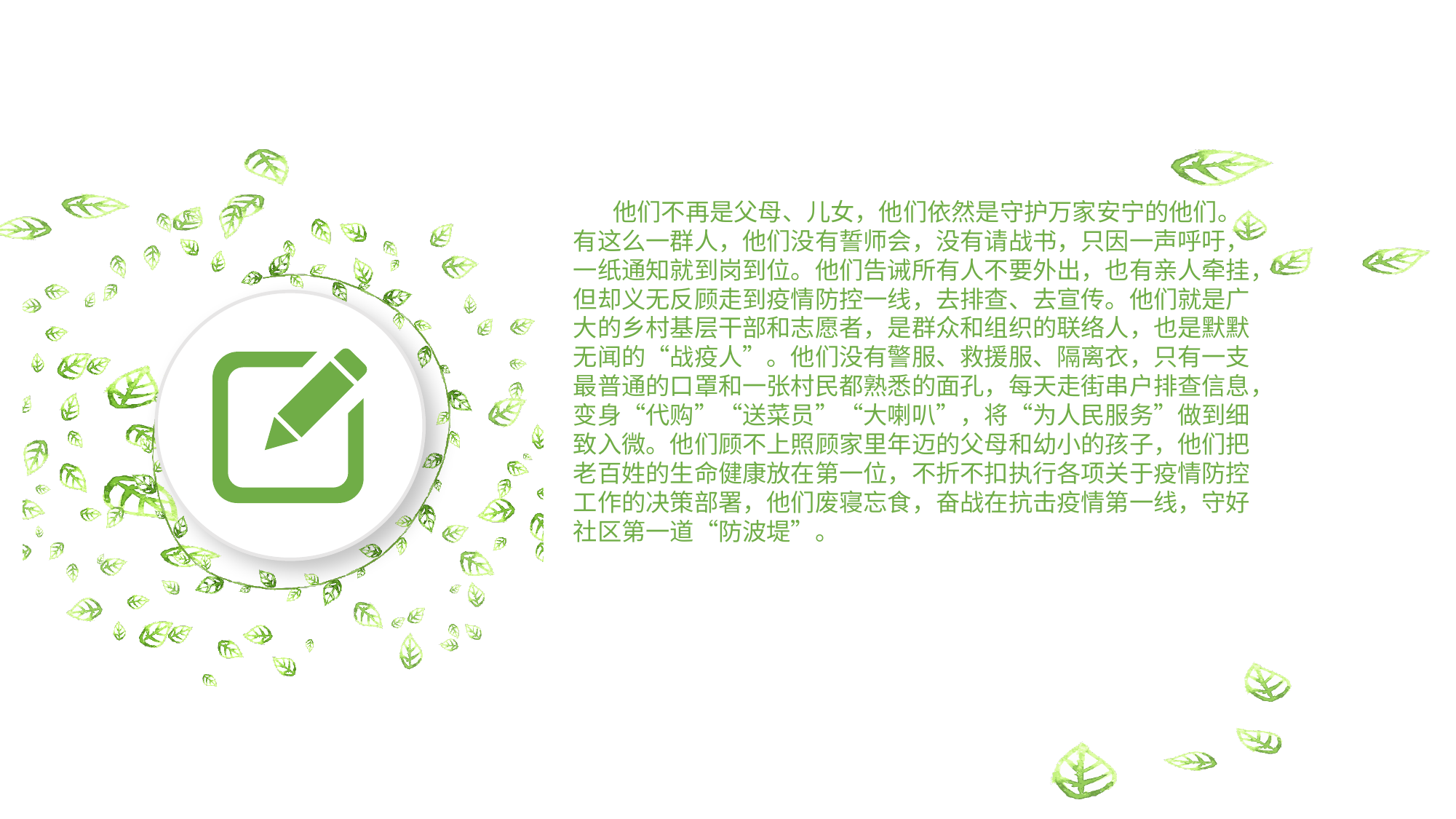

他们不再是父母、儿女，他们依然是守护万家安宁的他们。有这么一群人，他们没有誓师会，没有请战书，只因一声呼吁，一纸通知就到岗到位。他们告诫所有人不要外出，也有亲人牵挂，但却义无反顾走到疫情防控一线，去排查、去宣传。他们就是广大的乡村基层干部和志愿者，是群众和组织的联络人，也是默默无闻的“战疫人”。他们没有警服、救援服、隔离衣，只有一支最普通的口罩和一张村民都熟悉的面孔，每天走街串户排查信息，变身“代购”“送菜员”“大喇叭”，将“为人民服务”做到细致入微。他们顾不上照顾家里年迈的父母和幼小的孩子，他们把老百姓的生命健康放在第一位，不折不扣执行各项关于疫情防控工作的决策部署，他们废寝忘食，奋战在抗击疫情第一线，守好社区第一道“防波堤”。